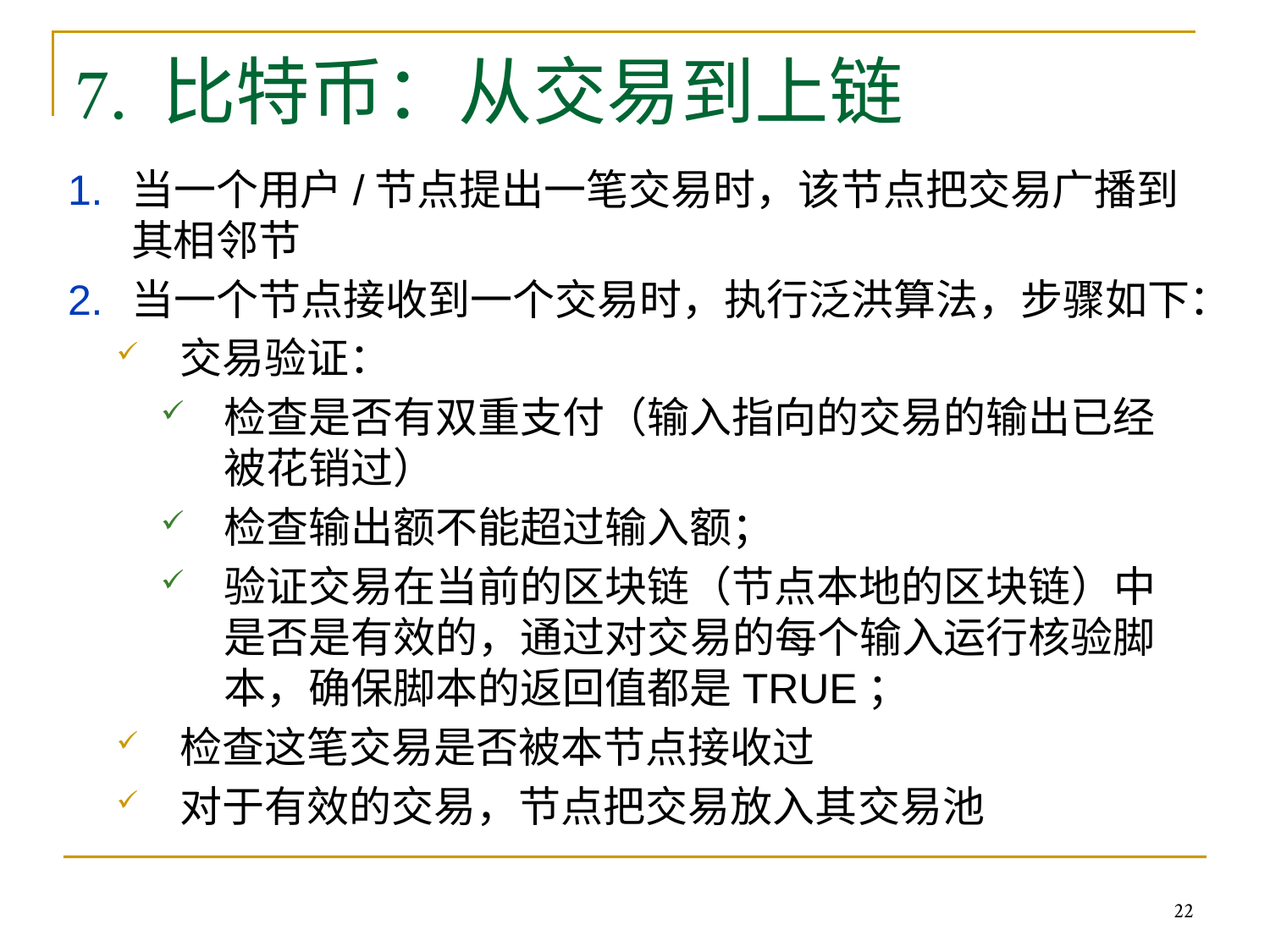

7. 比特币：从交易到上链
当一个用户/节点提出一笔交易时，该节点把交易广播到其相邻节
当一个节点接收到一个交易时，执行泛洪算法，步骤如下：
交易验证：
检查是否有双重支付（输入指向的交易的输出已经被花销过）
检查输出额不能超过输入额；
验证交易在当前的区块链（节点本地的区块链）中是否是有效的，通过对交易的每个输入运行核验脚本，确保脚本的返回值都是TRUE；
检查这笔交易是否被本节点接收过
对于有效的交易，节点把交易放入其交易池
22